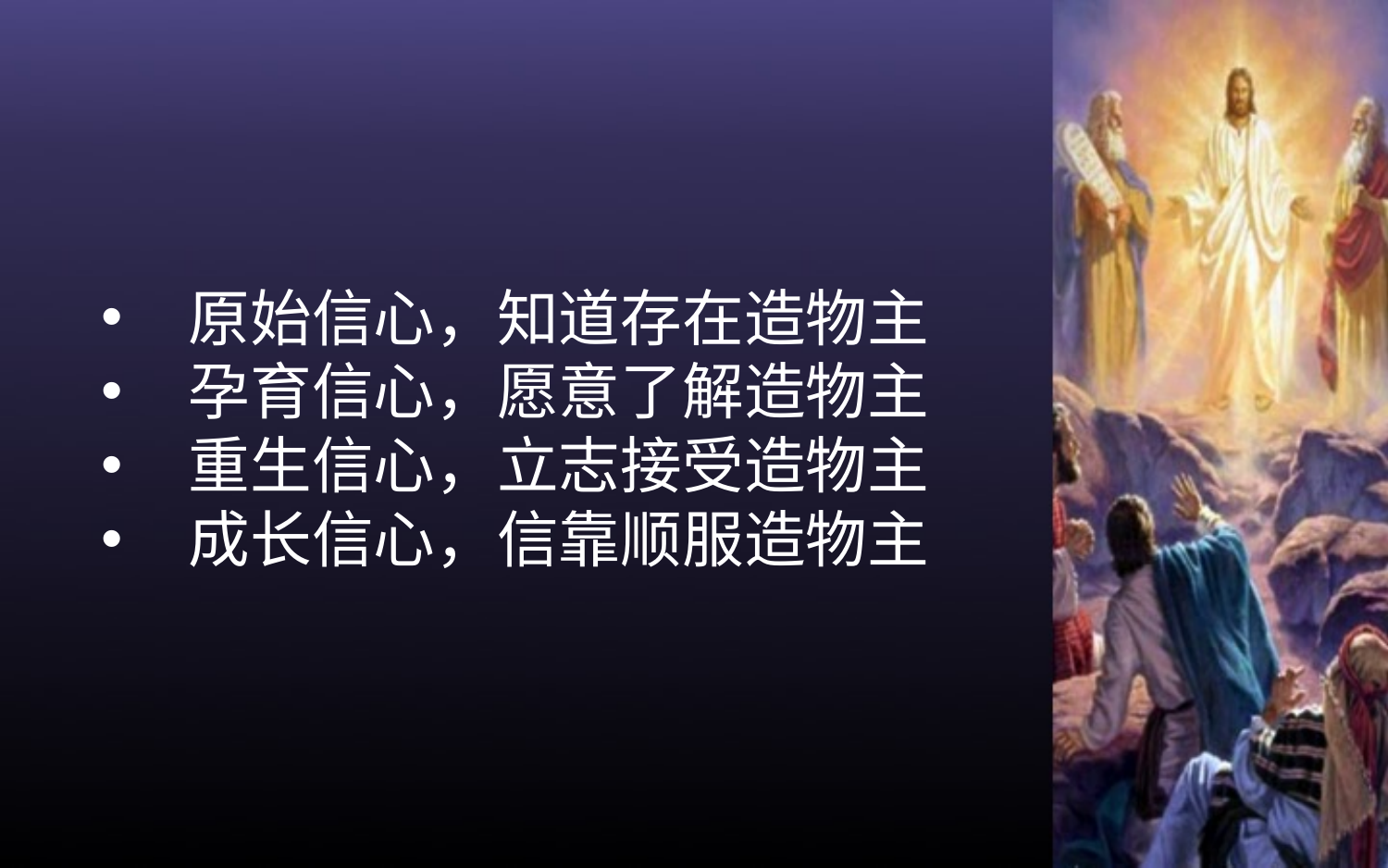

原始信心，知道存在造物主
孕育信心，愿意了解造物主
重生信心，立志接受造物主
成长信心，信靠顺服造物主